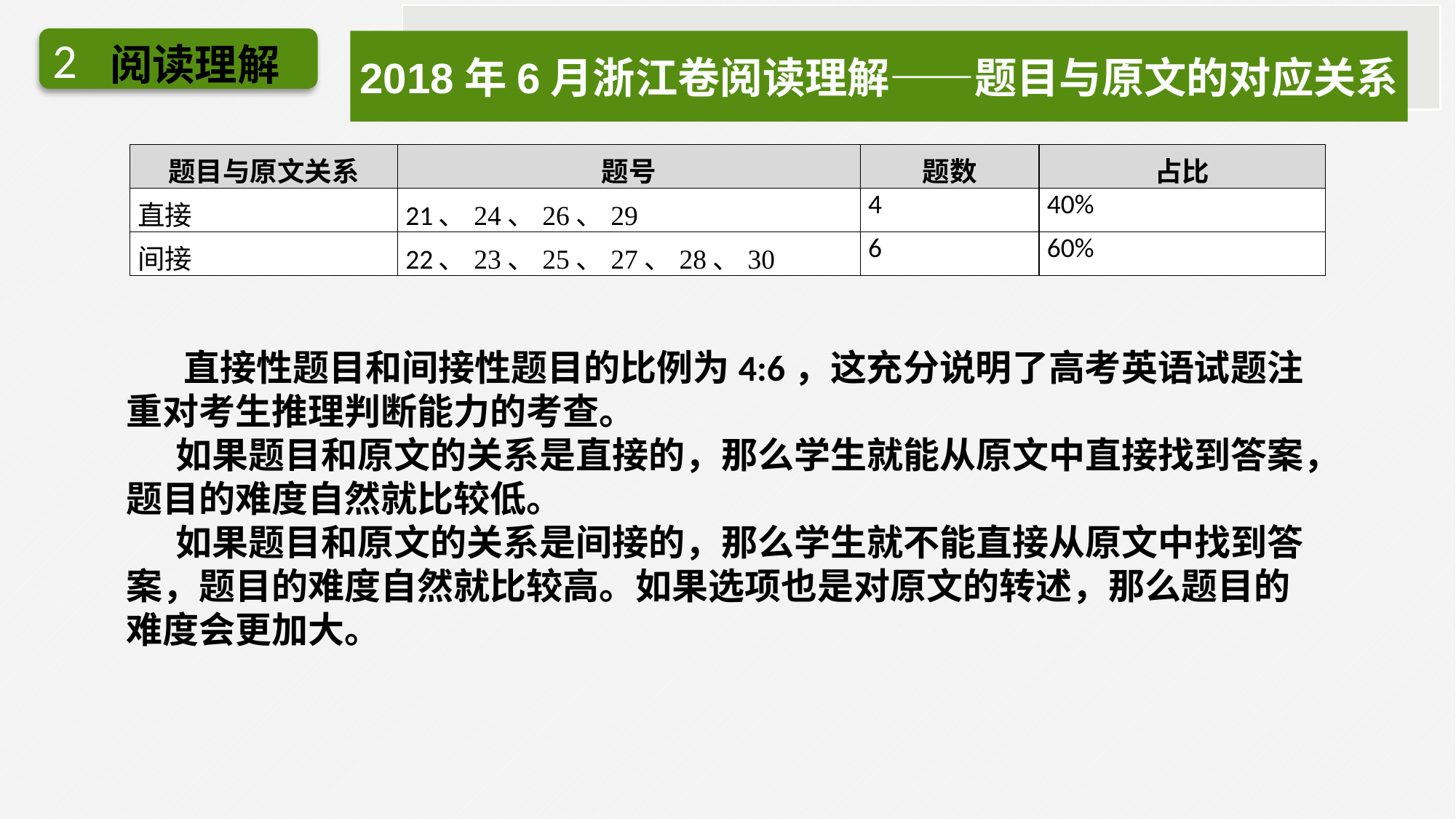

2
2018年6月浙江卷阅读理解——题目与原文的对应关系
阅读理解
| 题目与原文关系 | 题号 | 题数 | 占比 |
| --- | --- | --- | --- |
| 直接 | 21、24、26、29 | 4 | 40% |
| 间接 | 22、23、25、27、28、30 | 6 | 60% |
      直接性题目和间接性题目的比例为4:6，这充分说明了高考英语试题注重对考生推理判断能力的考查。
     如果题目和原文的关系是直接的，那么学生就能从原文中直接找到答案，题目的难度自然就比较低。
     如果题目和原文的关系是间接的，那么学生就不能直接从原文中找到答案，题目的难度自然就比较高。如果选项也是对原文的转述，那么题目的难度会更加大。